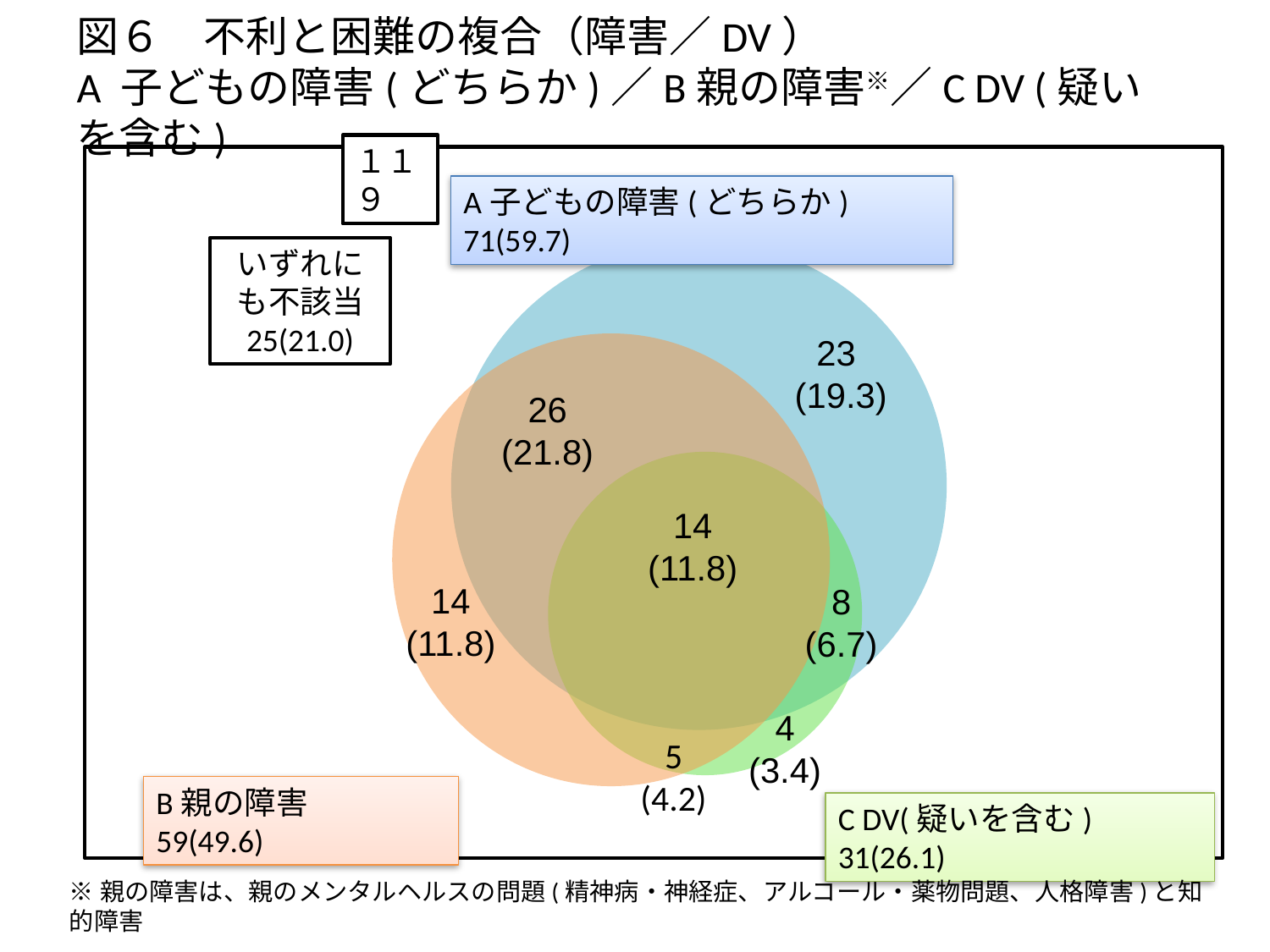

# 図６　不利と困難の複合（障害／DV） A 子どもの障害(どちらか)／B親の障害※／C DV (疑いを含む)
１１９

A子どもの障害(どちらか)　71(59.7)
いずれにも不該当
25(21.0)
23
(19.3)
26
(21.8)
14
(11.8)
14
(11.8)
8
(6.7)

4
(3.4)
5
(4.2)
B親の障害　59(49.6)
C DV(疑いを含む)　31(26.1)
※親の障害は、親のメンタルヘルスの問題(精神病・神経症、アルコール・薬物問題、人格障害)と知的障害